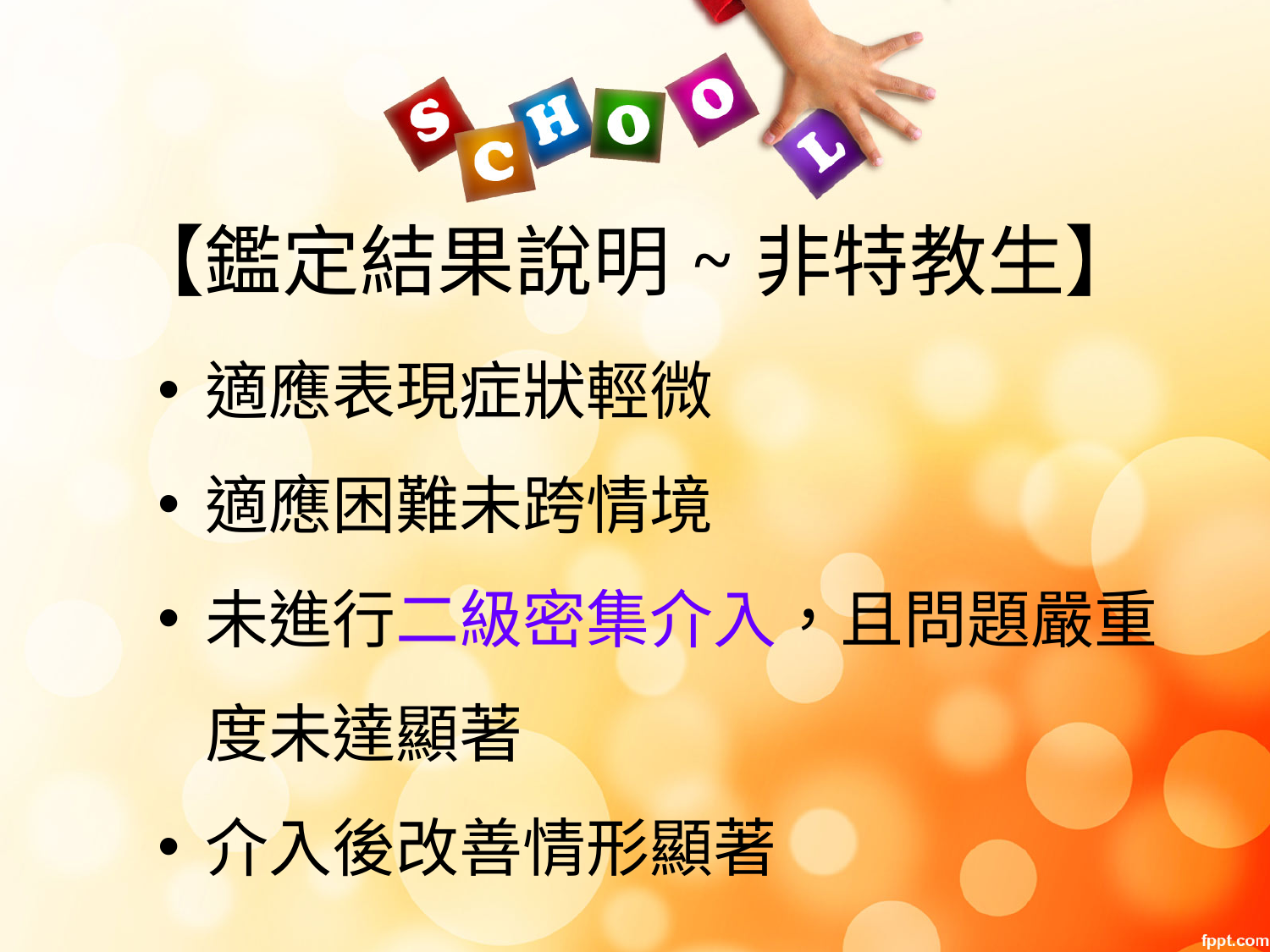

【鑑定結果說明~非特教生】
適應表現症狀輕微
適應困難未跨情境
未進行二級密集介入，且問題嚴重度未達顯著
介入後改善情形顯著